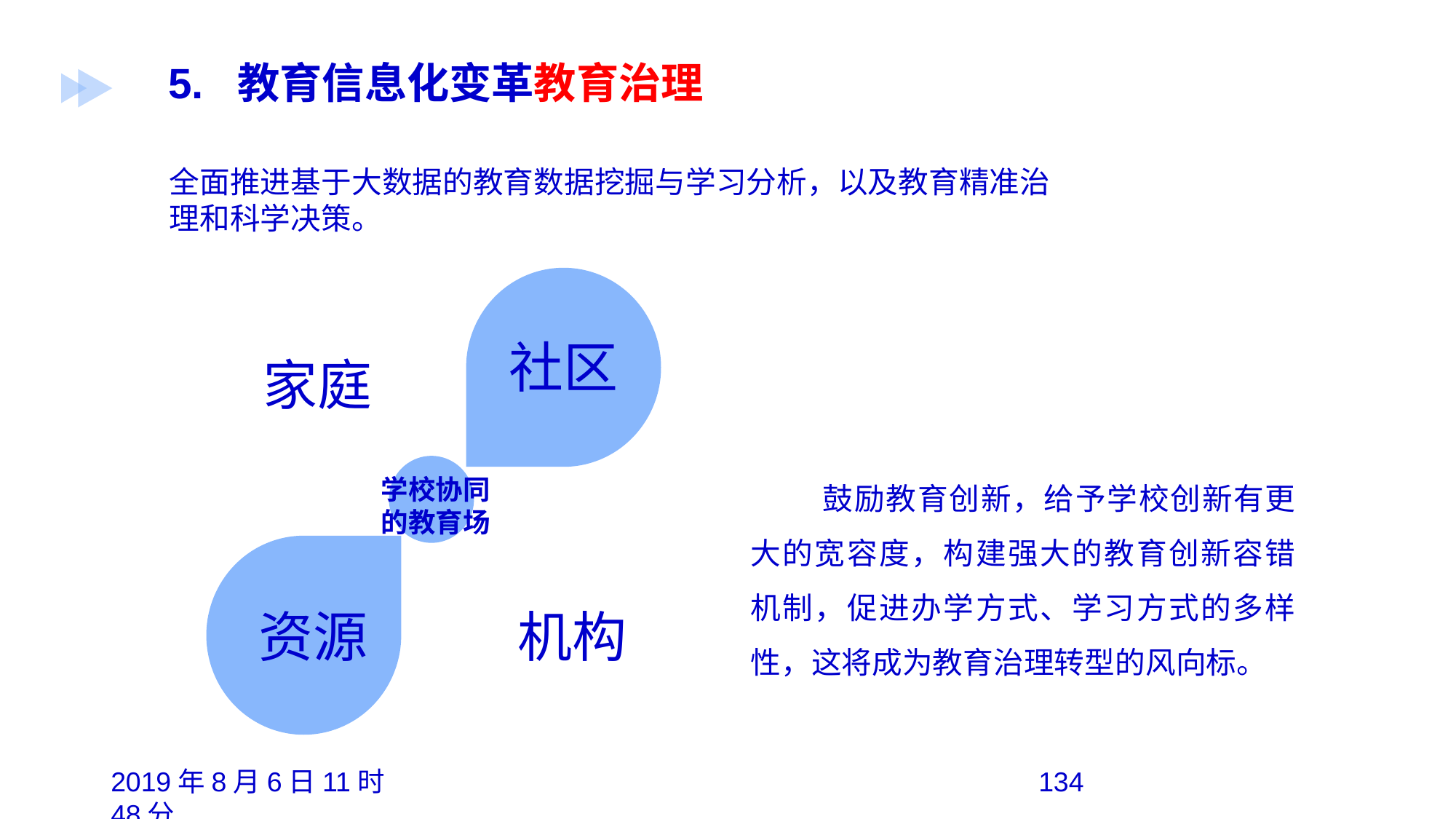

5.  教育信息化变革教育治理

全面推进基于大数据的教育数据挖掘与学习分析，以及教育精准治理和科学决策。

家庭

社区

        鼓励教育创新，给予学校创新有更大的宽容度，构建强大的教育创新容错机制，促进办学方式、学习方式的多样性，这将成为教育治理转型的风向标。
学校协同
的教育场

资源

机构
2019年8月6日11时48分

134